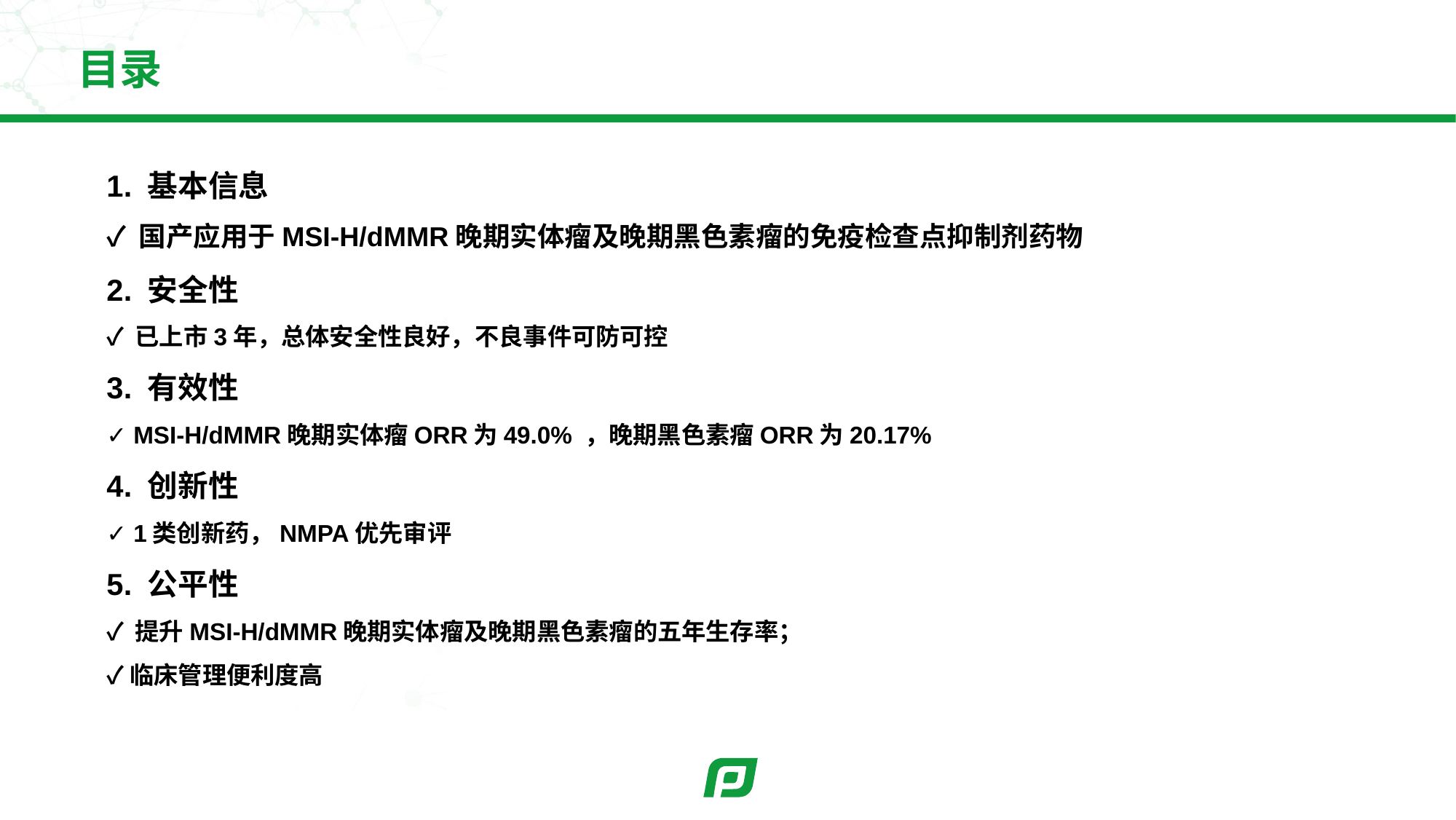

# 目录
1. 基本信息
✓ 国产应用于MSI-H/dMMR晚期实体瘤及晚期黑色素瘤的免疫检查点抑制剂药物
2. 安全性
✓ 已上市3年，总体安全性良好，不良事件可防可控
3. 有效性
✓ MSI-H/dMMR晚期实体瘤ORR为49.0% ，晚期黑色素瘤ORR为20.17%
4. 创新性
✓ 1类创新药，NMPA优先审评
5. 公平性
✓ 提升MSI-H/dMMR晚期实体瘤及晚期黑色素瘤的五年生存率；
✓临床管理便利度高